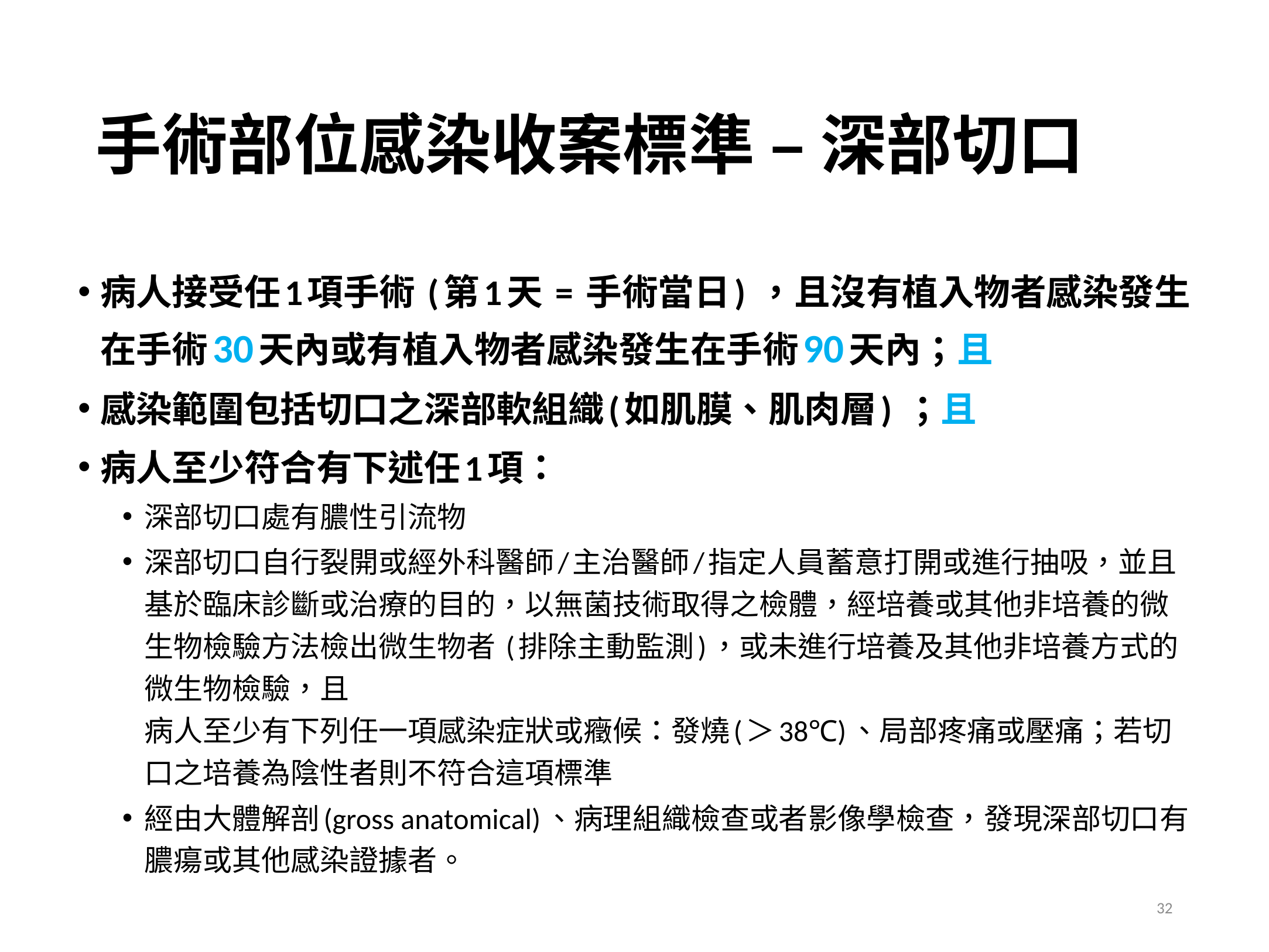

# 手術部位感染收案標準 – 深部切口
病人接受任1項手術 (第1天 = 手術當日) ，且沒有植入物者感染發生在手術30天內或有植入物者感染發生在手術90天內；且
感染範圍包括切口之深部軟組織(如肌膜、肌肉層) ；且
病人至少符合有下述任1項：
深部切口處有膿性引流物
深部切口自行裂開或經外科醫師/主治醫師/指定人員蓄意打開或進行抽吸，並且
基於臨床診斷或治療的目的，以無菌技術取得之檢體，經培養或其他非培養的微生物檢驗方法檢出微生物者 (排除主動監測)，或未進行培養及其他非培養方式的微生物檢驗，且
病人至少有下列任一項感染症狀或癥候：發燒(＞38℃)、局部疼痛或壓痛；若切口之培養為陰性者則不符合這項標準
經由大體解剖(gross anatomical)、病理組織檢查或者影像學檢查，發現深部切口有膿瘍或其他感染證據者。
32